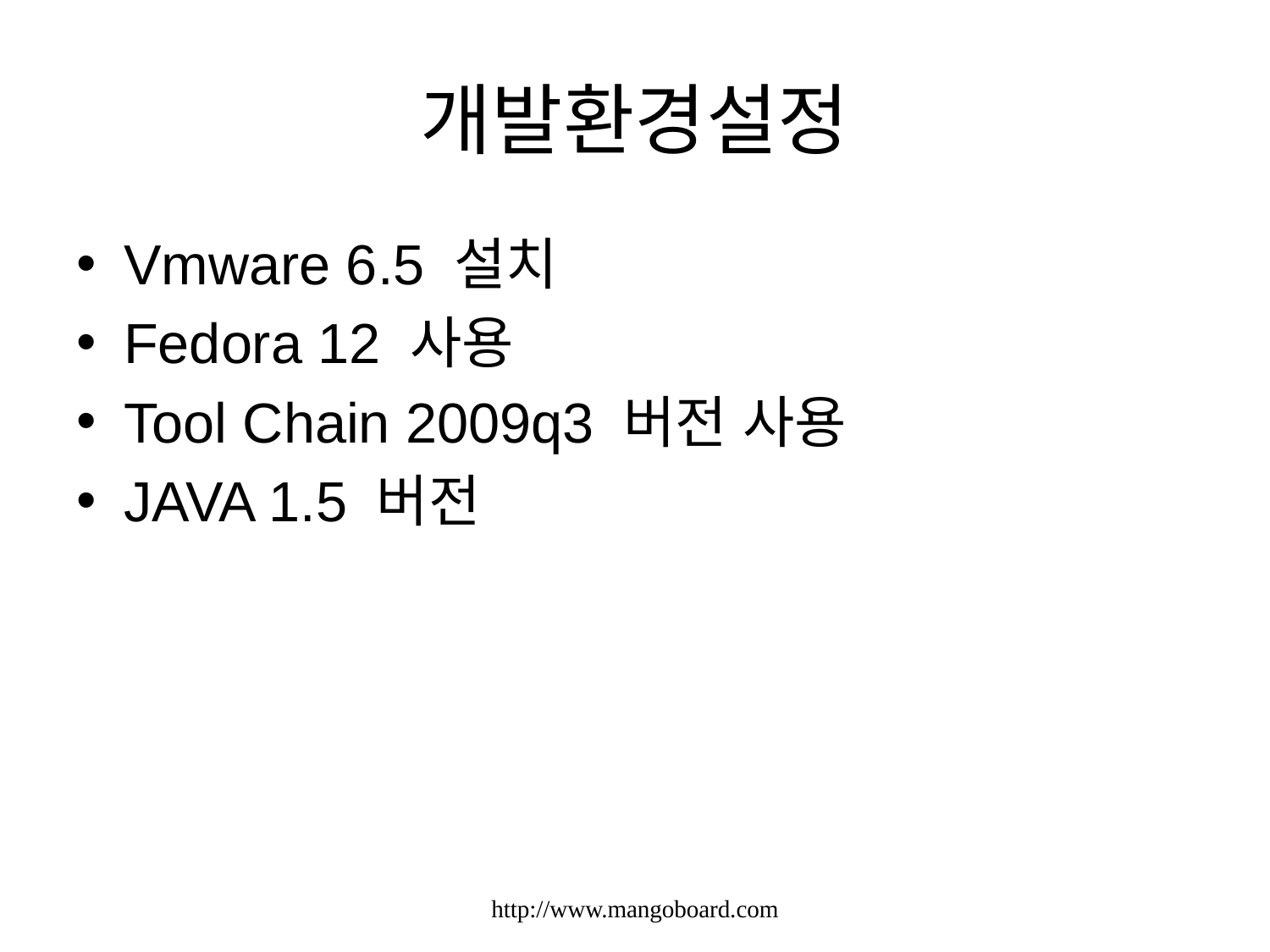

# 개발환경설정
Vmware 6.5 설치
Fedora 12 사용
Tool Chain 2009q3 버전 사용
JAVA 1.5 버전
http://www.mangoboard.com